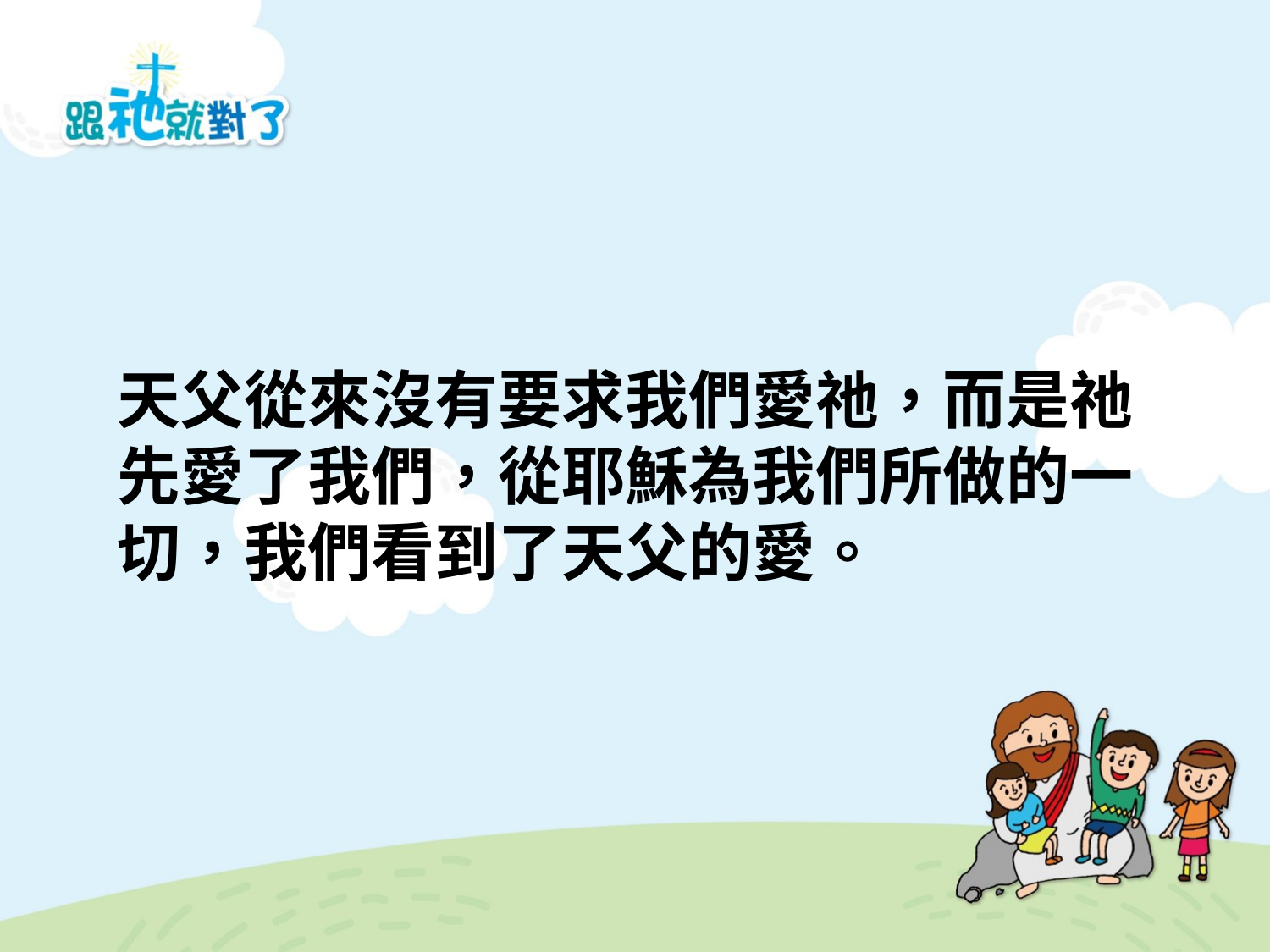

天父從來沒有要求我們愛祂，而是祂先愛了我們，從耶穌為我們所做的一切，我們看到了天父的愛。